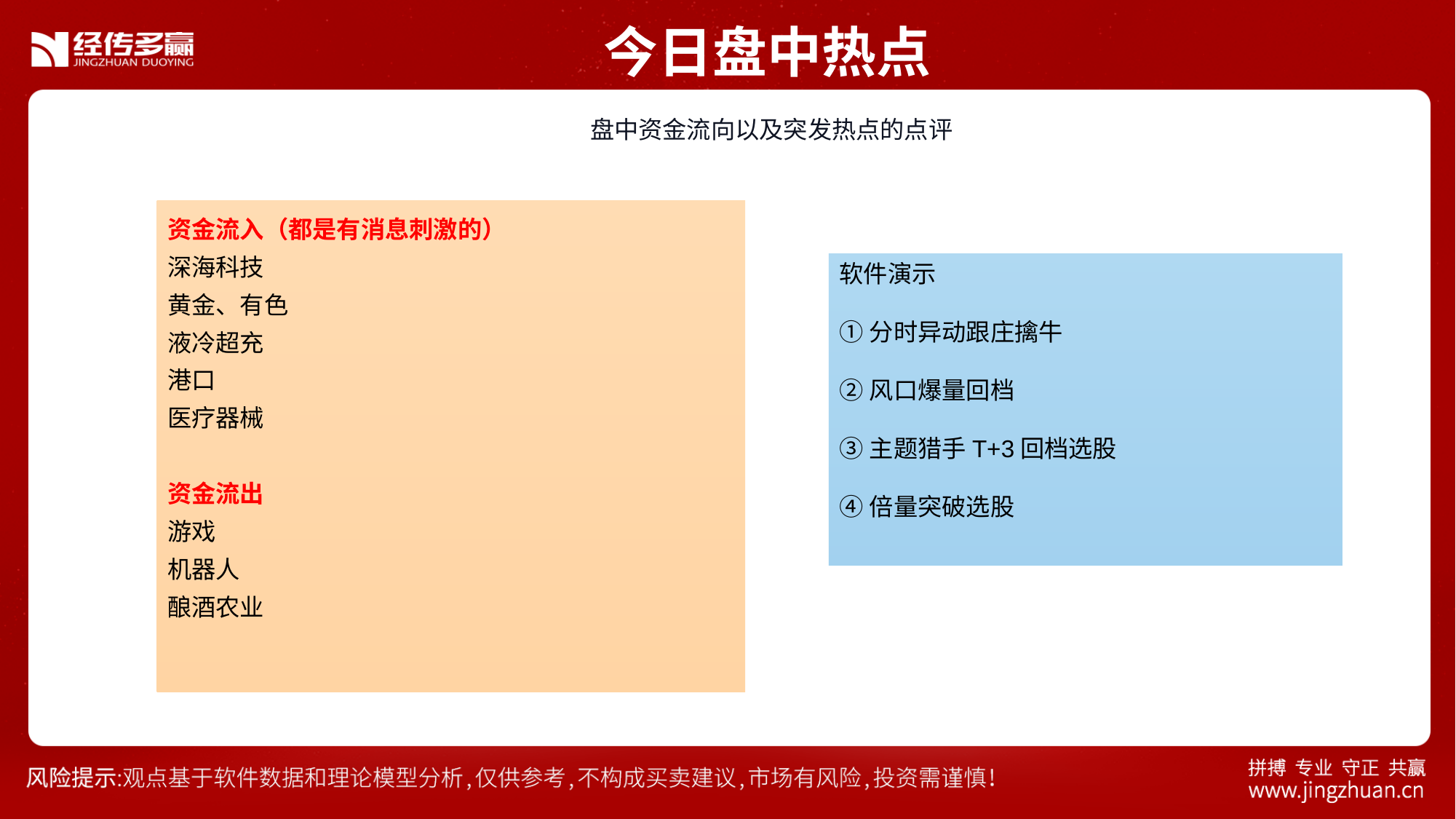

今日盘中热点
          盘中资金流向以及突发热点的点评
资金流入（都是有消息刺激的）
深海科技
黄金、有色
液冷超充
港口
医疗器械

资金流出
游戏
机器人
酿酒农业
软件演示

①分时异动跟庄擒牛

②风口爆量回档

③主题猎手T+3回档选股

④倍量突破选股